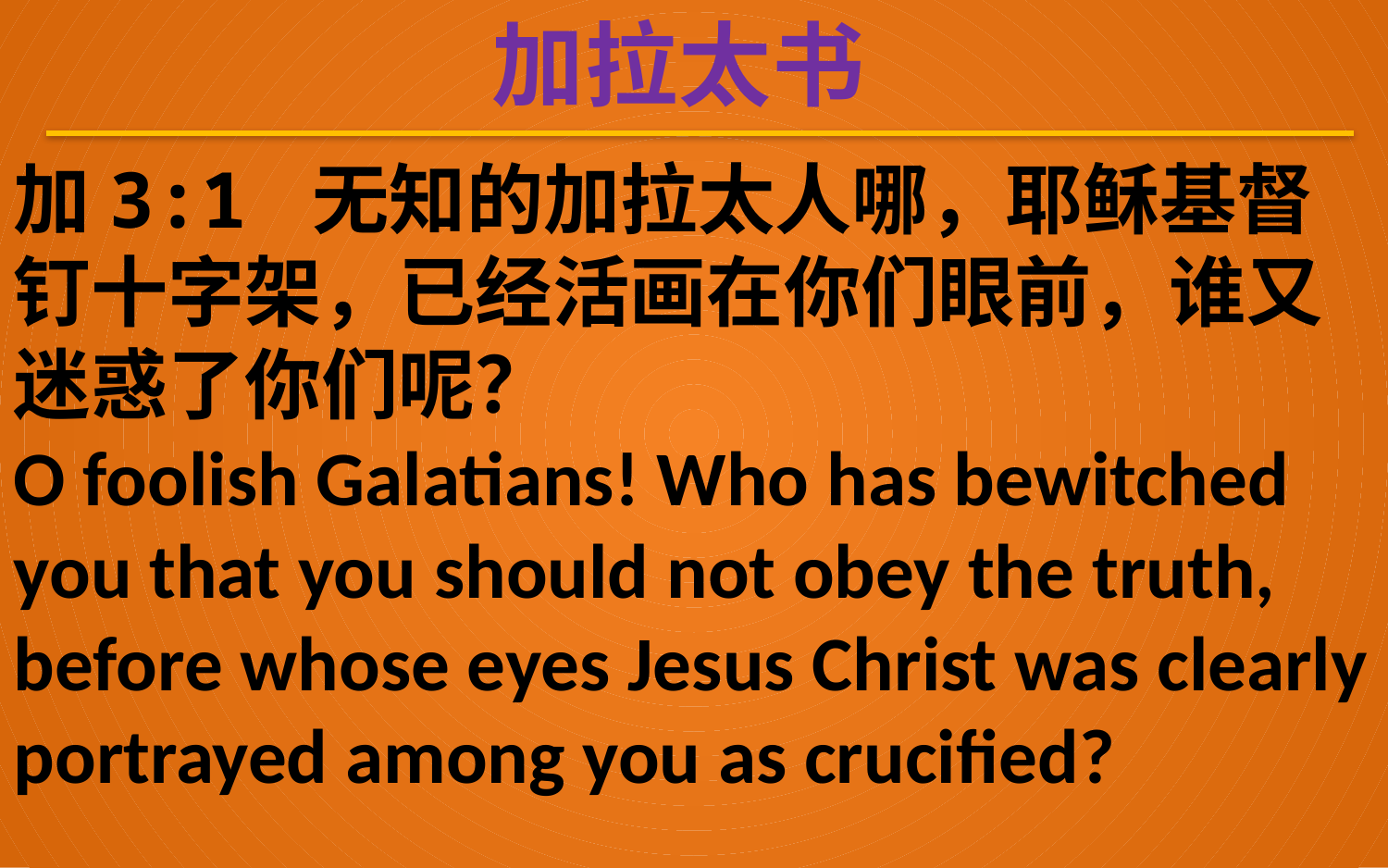

加拉太书
加3:1 无知的加拉太人哪，耶稣基督钉十字架，已经活画在你们眼前，谁又迷惑了你们呢？
O foolish Galatians! Who has bewitched you that you should not obey the truth, before whose eyes Jesus Christ was clearly portrayed among you as crucified?